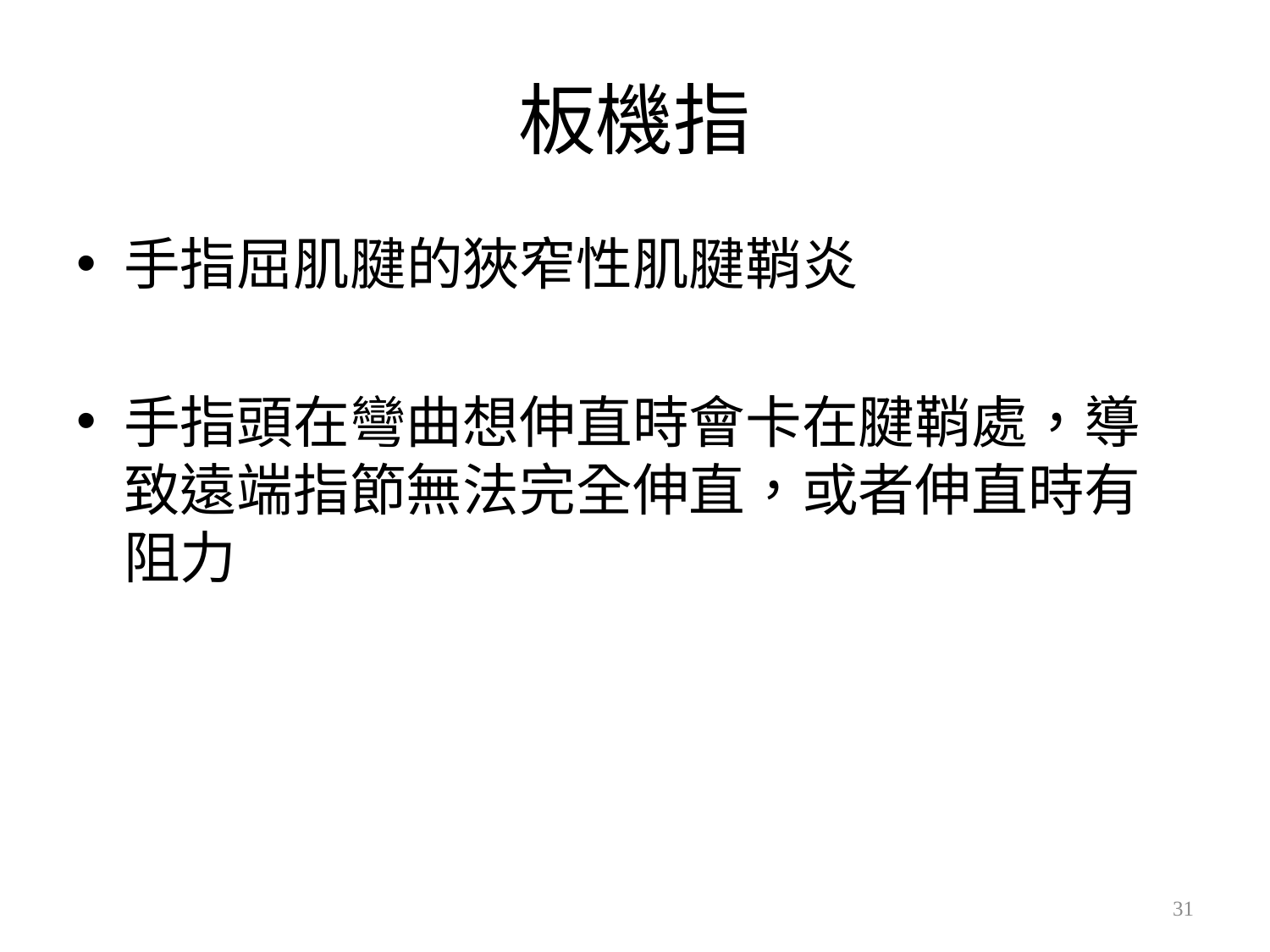

# 板機指
手指屈肌腱的狹窄性肌腱鞘炎

手指頭在彎曲想伸直時會卡在腱鞘處，導致遠端指節無法完全伸直，或者伸直時有阻力
31